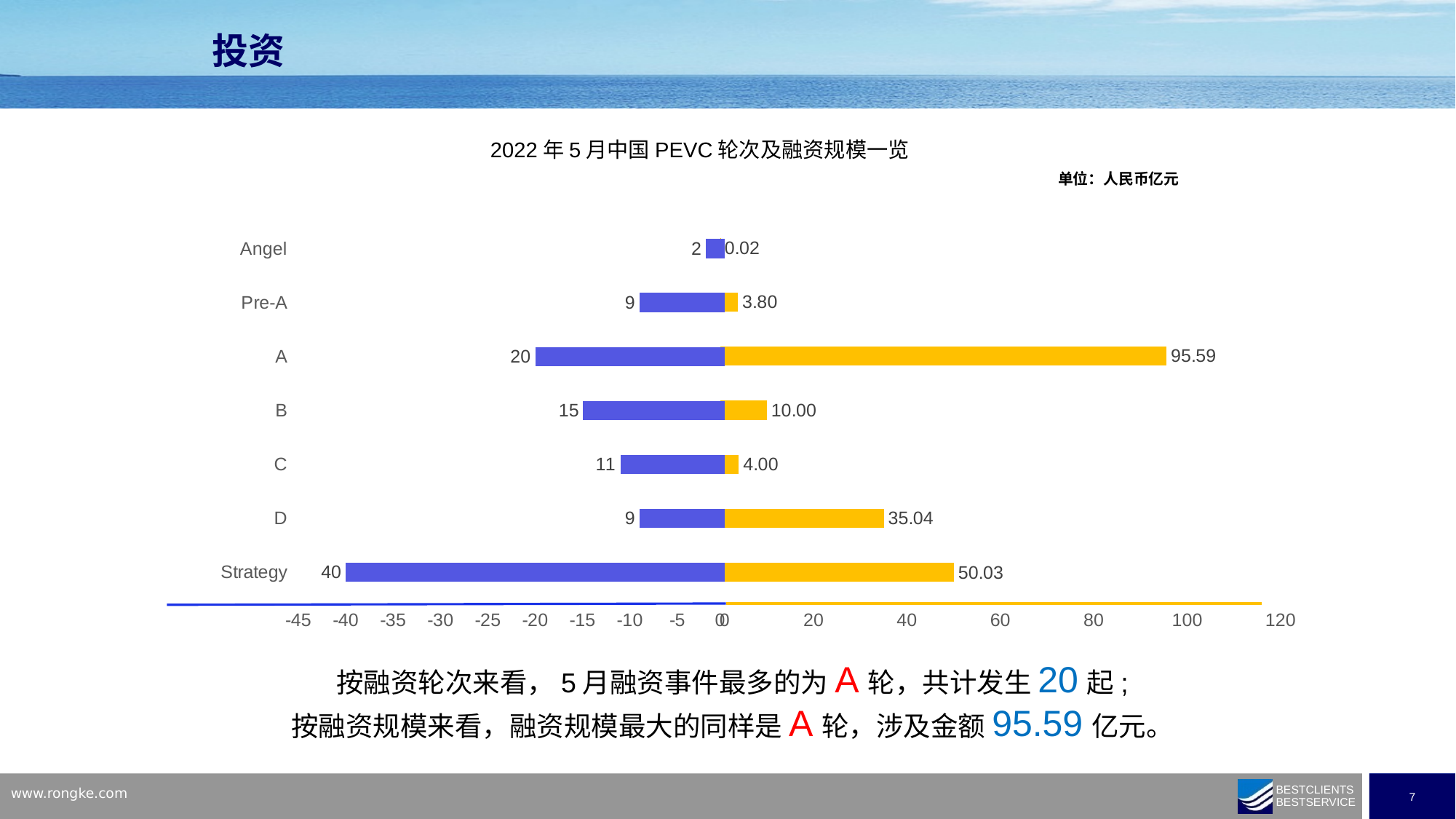

投资
2022年5月中国PEVC轮次及融资规模一览
单位：人民币亿元

### Chart

| Category |  |
|---|---|
| Angel | 0.02 |
| Pre-A | 3.8 |
| A | 95.59 |
| B | 9.999 |
| C | 4.0 |
| D | 35.0426 |
| Strategy | 50.03 |

### Chart

| Category |  |
|---|---|
| Angel | -2.0 |
| Pre-A | -9.0 |
| A | -20.0 |
| B | -15.0 |
| C | -11.0 |
| D | -9.0 |
| Strategy | -40.0 |
按融资轮次来看，5月融资事件最多的为A轮，共计发生20起;
按融资规模来看，融资规模最大的同样是A轮，涉及金额95.59亿元。